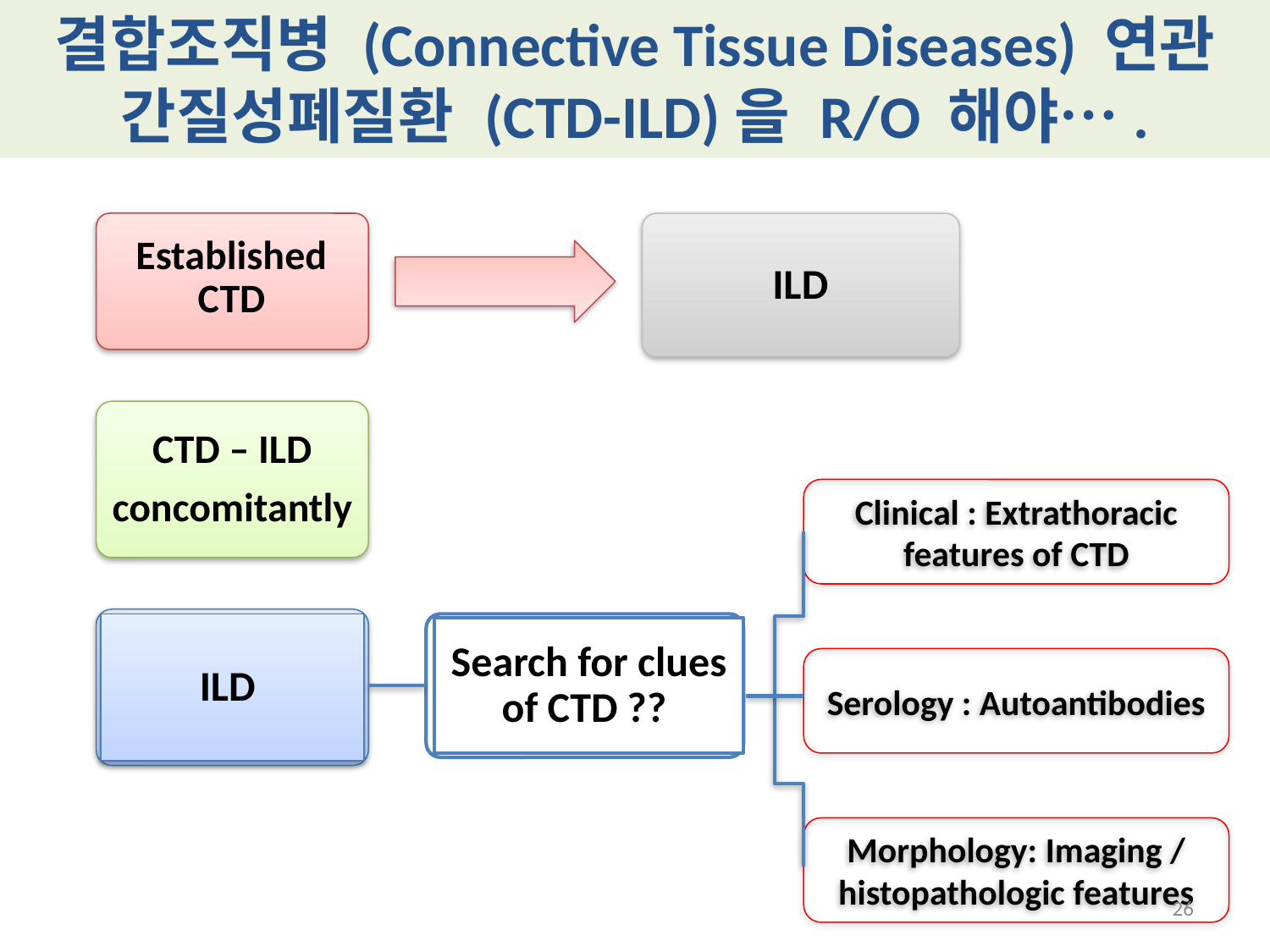

# 결합조직병 (Connective Tissue Diseases) 연관 간질성폐질환 (CTD-ILD)을 R/O 해야….

Established CTD

ILD

CTD – ILD
concomitantly
Clinical : Extrathoracic features of CTD
Serology : Autoantibodies
Morphology: Imaging / histopathologic features

ILD

Search for clues of CTD ??
26